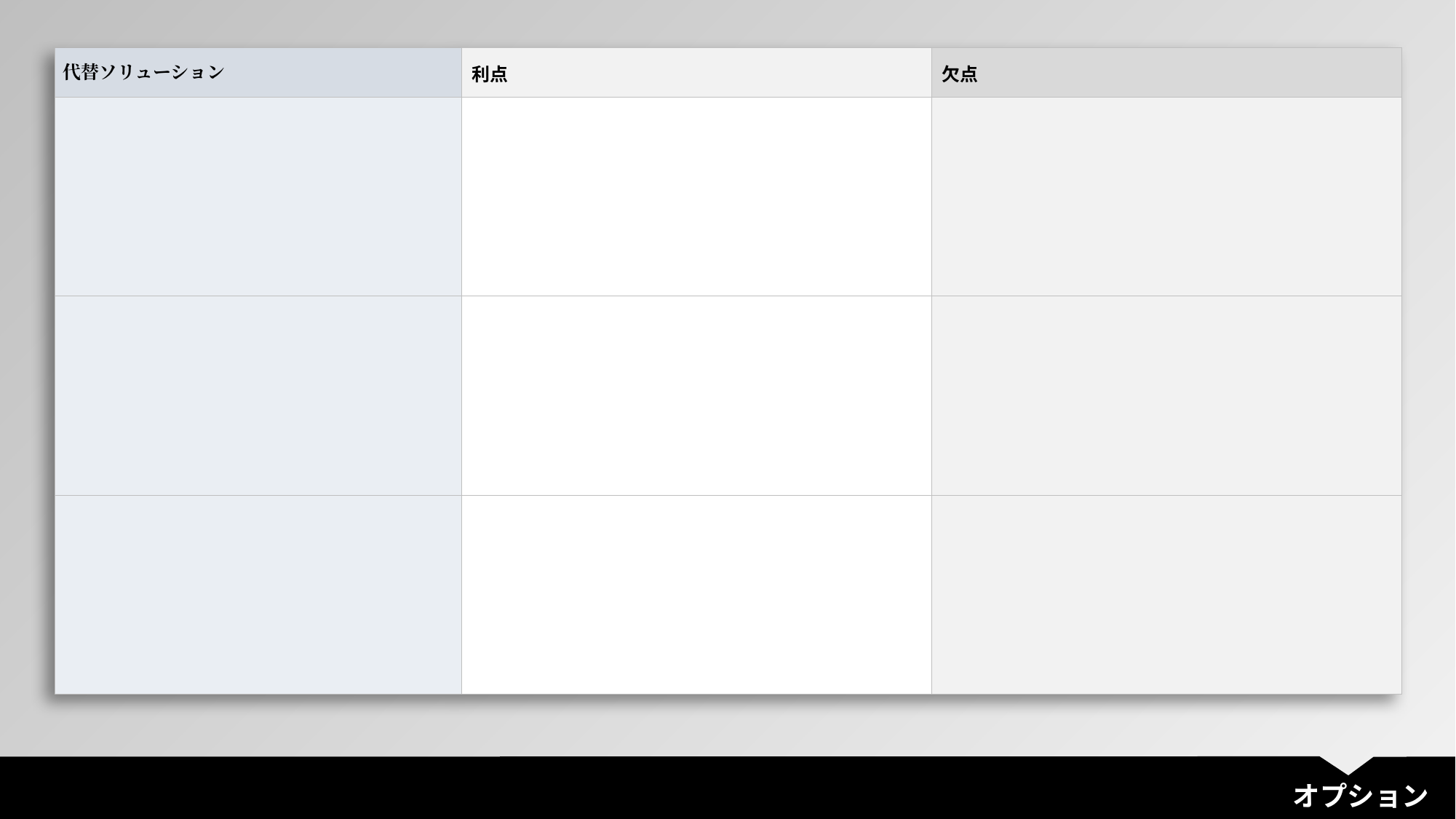

| 代替ソリューション | 利点 | 欠点 |
| --- | --- | --- |
|  |  |  |
|  |  |  |
|  |  |  |

オプション